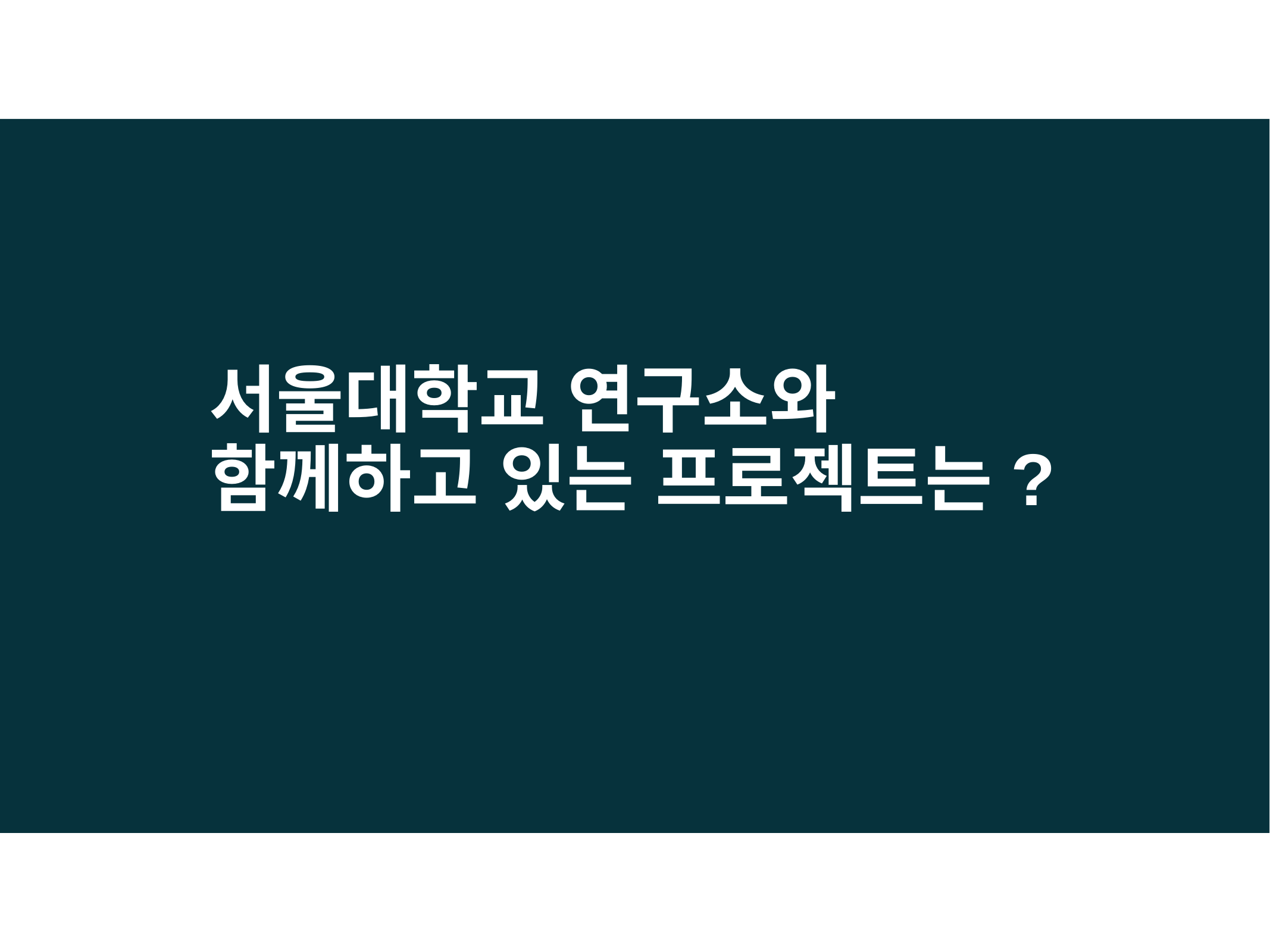

# OUR PATENTS

서울대학교 연구소와
함께하고 있는 프로젝트는?
Method for Producing a Multi- Layered Skin-Active Substance Carrier and Functional Cosmetic Composition Containing the Skin-Active Substance Carrier Produced Thereby
17